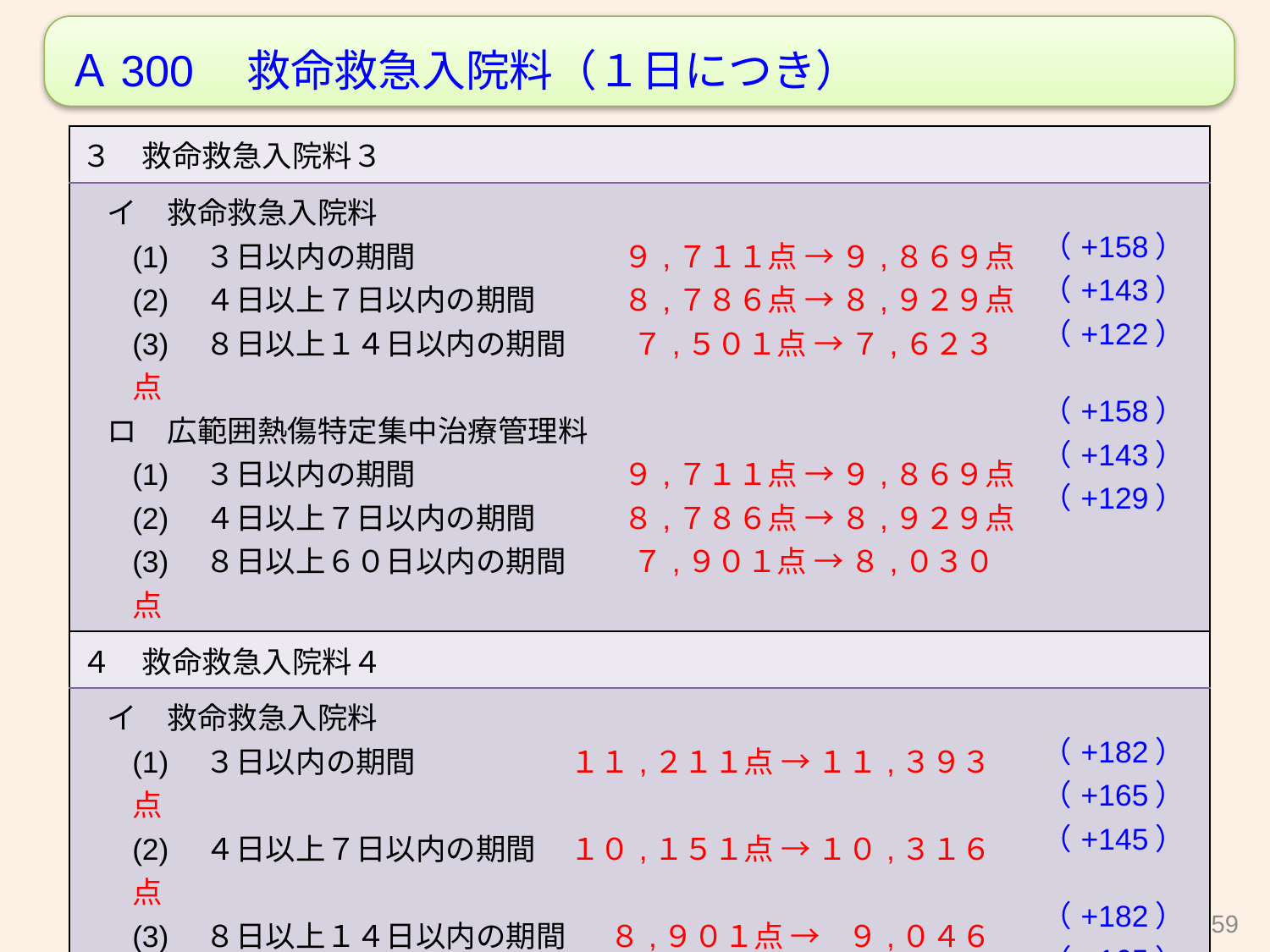

Ａ300　救命救急入院料（１日につき）

※（　）内は消費税率８％への引き上げ対応分
| ３　救命救急入院料３ |  |
| --- | --- |
| イ　救命救急入院料 (1)　３日以内の期間　 　　　 　 　９,７１１点 → ９,８６９点 (2)　４日以上７日以内の期間 　　８,７８６点 → ８,９２９点 (3)　８日以上１４日以内の期間　　 ７,５０１点 → ７,６２３点 ロ　広範囲熱傷特定集中治療管理料 (1)　３日以内の期間　 　　　 　　 ９,７１１点 → ９,８６９点 (2)　４日以上７日以内の期間 　　８,７８６点 → ８,９２９点 (3)　８日以上６０日以内の期間　　 ７,９０１点 → ８,０３０点 | （+158） （+143） （+122） （+158） （+143） （+129） |
| ４　救命救急入院料４ |  |
| イ　救命救急入院料 (1)　３日以内の期間　 　　　 １１,２１１点 → １１,３９３点 (2)　４日以上７日以内の期間 １０,１５１点 → １０,３１６点 (3)　８日以上１４日以内の期間　 ８,９０１点 → ９,０４６点 ロ　広範囲熱傷特定集中治療管理料 (1)　３日以内の期間　 　　　 １１,２１１点 → １１,３９３点 (2)　４日以上７日以内の期間　 １０,１５１点 → １０,３１６点 (3)　８日以上１４日以内の期間　 ８,９０１点 → ９,０４６点 (4)　１５日以上６０日以内の期間 ７,９０１点 → ８,０３０点 | （+182） （+165） （+145） （+182） （+165） （+145） （+129） |
59